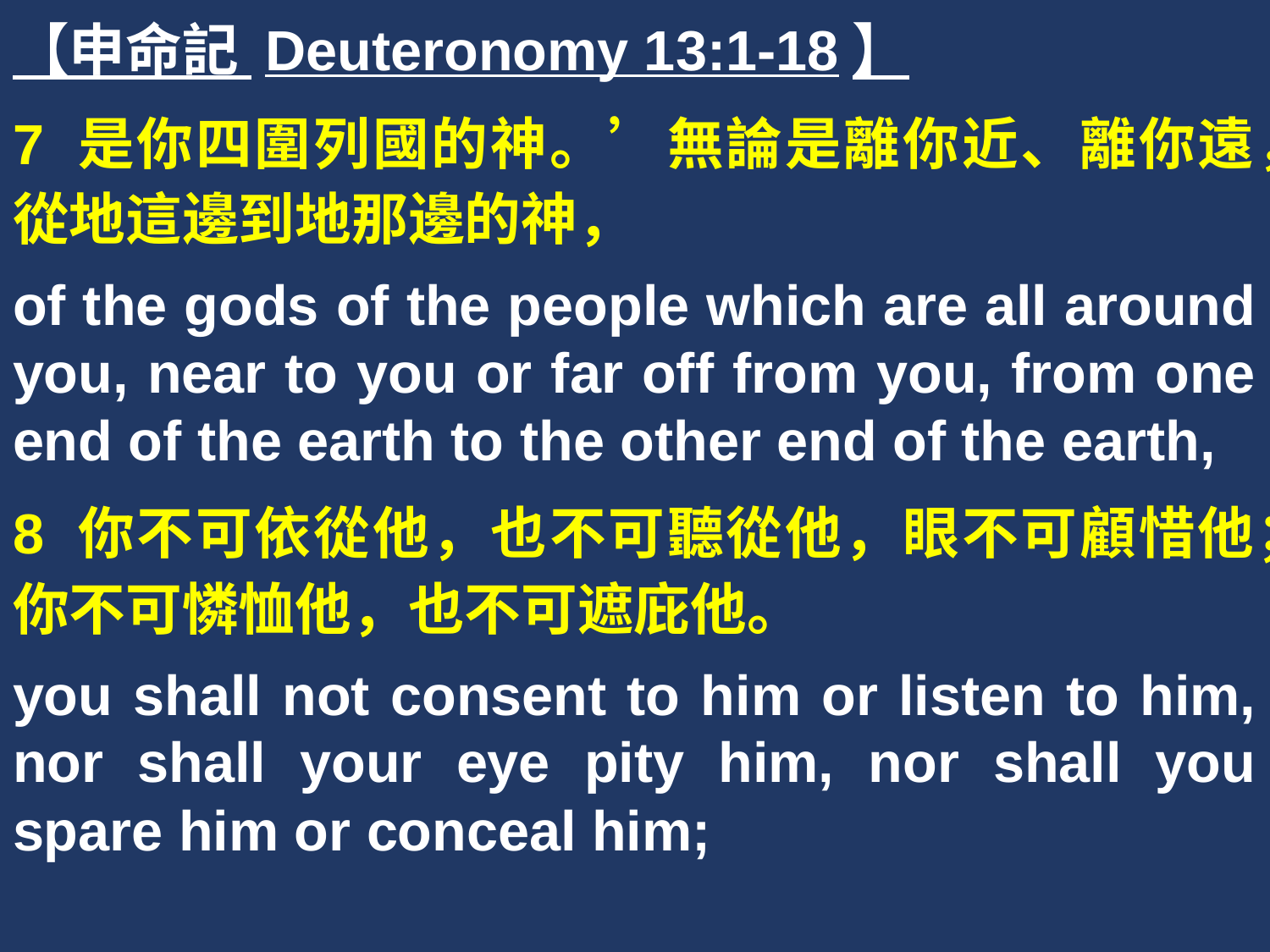

【申命記 Deuteronomy 13:1-18】
7 是你四圍列國的神。’無論是離你近、離你遠，從地這邊到地那邊的神，
of the gods of the people which are all around you, near to you or far off from you, from one end of the earth to the other end of the earth,
8 你不可依從他，也不可聽從他，眼不可顧惜他；你不可憐恤他，也不可遮庇他。
you shall not consent to him or listen to him, nor shall your eye pity him, nor shall you spare him or conceal him;